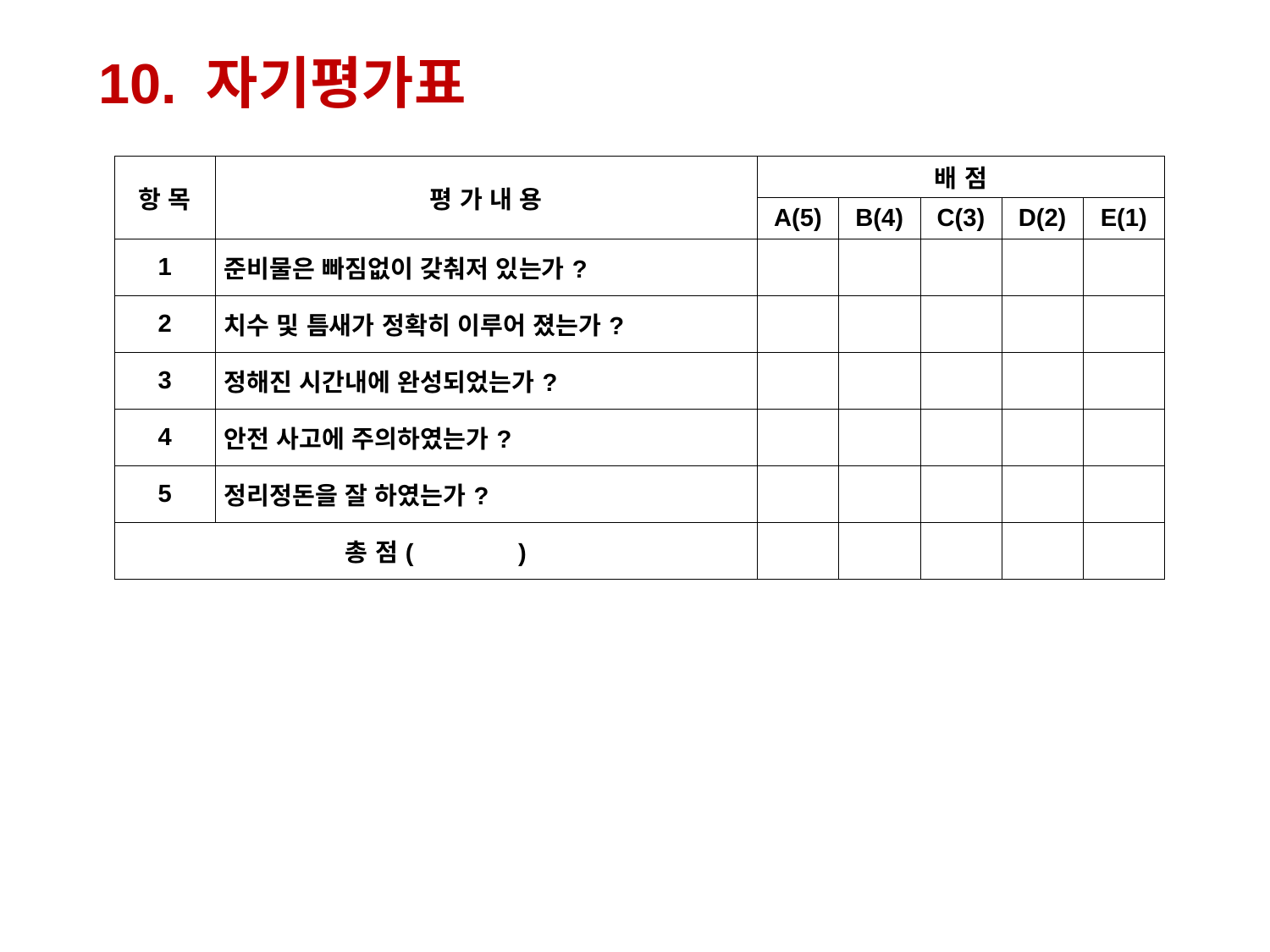

10. 자기평가표
| 항 목 | 평 가 내 용 | 배 점 |  |  |  |  |
| --- | --- | --- | --- | --- | --- | --- |
|  |  | A(5) | B(4) | C(3) | D(2) | E(1) |
| 1 | 준비물은 빠짐없이 갖춰저 있는가? |  |  |  |  |  |
| 2 | 치수 및 틈새가 정확히 이루어 졌는가? |  |  |  |  |  |
| 3 | 정해진 시간내에 완성되었는가? |  |  |  |  |  |
| 4 | 안전 사고에 주의하였는가? |  |  |  |  |  |
| 5 | 정리정돈을 잘 하였는가? |  |  |  |  |  |
| 총 점( ) |  |  |  |  |  |  |